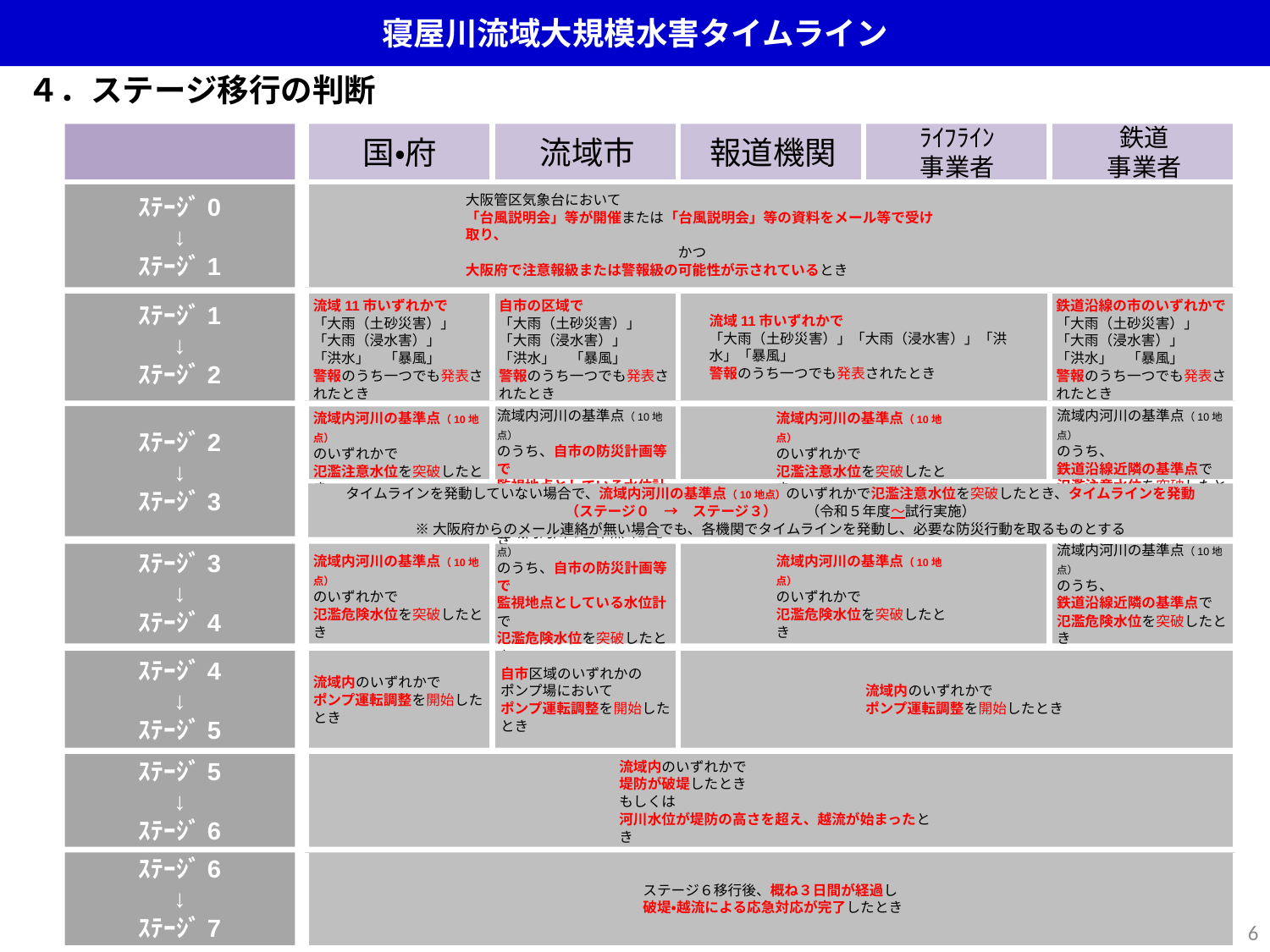

寝屋川流域大規模水害タイムライン
４．ステージ移行の判断

国・府
流域市
報道機関
ﾗｲﾌﾗｲﾝ
事業者
鉄道
事業者
大阪管区気象台において
「台風説明会」等が開催または「台風説明会」等の資料をメール等で受け取り、
　　　　　　　　　　　　　　　かつ
大阪府で注意報級または警報級の可能性が示されているとき

ｽﾃｰｼﾞ0
↓
ｽﾃｰｼﾞ1
ｽﾃｰｼﾞ1
↓
ｽﾃｰｼﾞ2
流域11市いずれかで
「大雨（土砂災害）」「大雨（浸水害）」「洪水」「暴風」
警報のうち一つでも発表されたとき

流域11市いずれかで
「大雨（土砂災害）」
「大雨（浸水害）」
「洪水」　「暴風」
警報のうち一つでも発表されたとき
自市の区域で
「大雨（土砂災害）」
「大雨（浸水害）」
「洪水」　「暴風」
警報のうち一つでも発表されたとき
鉄道沿線の市のいずれかで
「大雨（土砂災害）」
「大雨（浸水害）」
「洪水」　「暴風」
警報のうち一つでも発表されたとき
流域内河川の基準点（10地点）
のうち、自市の防災計画等で
監視地点としている水位計で
氾濫注意水位を突破したとき
流域内河川の基準点（10地点）
のうち、
鉄道沿線近隣の基準点で
氾濫注意水位を突破したとき

流域内河川の基準点（10地点）
のいずれかで
氾濫注意水位を突破したとき
流域内河川の基準点（10地点）
のいずれかで
氾濫注意水位を突破したとき

ｽﾃｰｼﾞ2
↓
ｽﾃｰｼﾞ3
タイムラインを発動していない場合で、流域内河川の基準点（10地点）のいずれかで氾濫注意水位を突破したとき、タイムラインを発動
（ステージ０　→　ステージ３）　　（令和５年度～試行実施）
※大阪府からのメール連絡が無い場合でも、各機関でタイムラインを発動し、必要な防災行動を取るものとする
ｽﾃｰｼﾞ3
↓
ｽﾃｰｼﾞ4

流域内河川の基準点（10地点）
のうち、自市の防災計画等で
監視地点としている水位計で
氾濫危険水位を突破したとき
流域内河川の基準点（10地点）
のうち、
鉄道沿線近隣の基準点で
氾濫危険水位を突破したとき
流域内河川の基準点（10地点）
のいずれかで
氾濫危険水位を突破したとき
流域内河川の基準点（10地点）
のいずれかで
氾濫危険水位を突破したとき

ｽﾃｰｼﾞ4
↓
ｽﾃｰｼﾞ5
流域内のいずれかで
ポンプ運転調整を開始したとき
自市区域のいずれかの
ポンプ場において
ポンプ運転調整を開始したとき
流域内のいずれかで
ポンプ運転調整を開始したとき
ｽﾃｰｼﾞ5
↓
ｽﾃｰｼﾞ6

流域内のいずれかで
堤防が破堤したとき
もしくは
河川水位が堤防の高さを超え、越流が始まったとき
ｽﾃｰｼﾞ6
↓
ｽﾃｰｼﾞ7
ステージ６移行後、概ね３日間が経過し
破堤・越流による応急対応が完了したとき

6